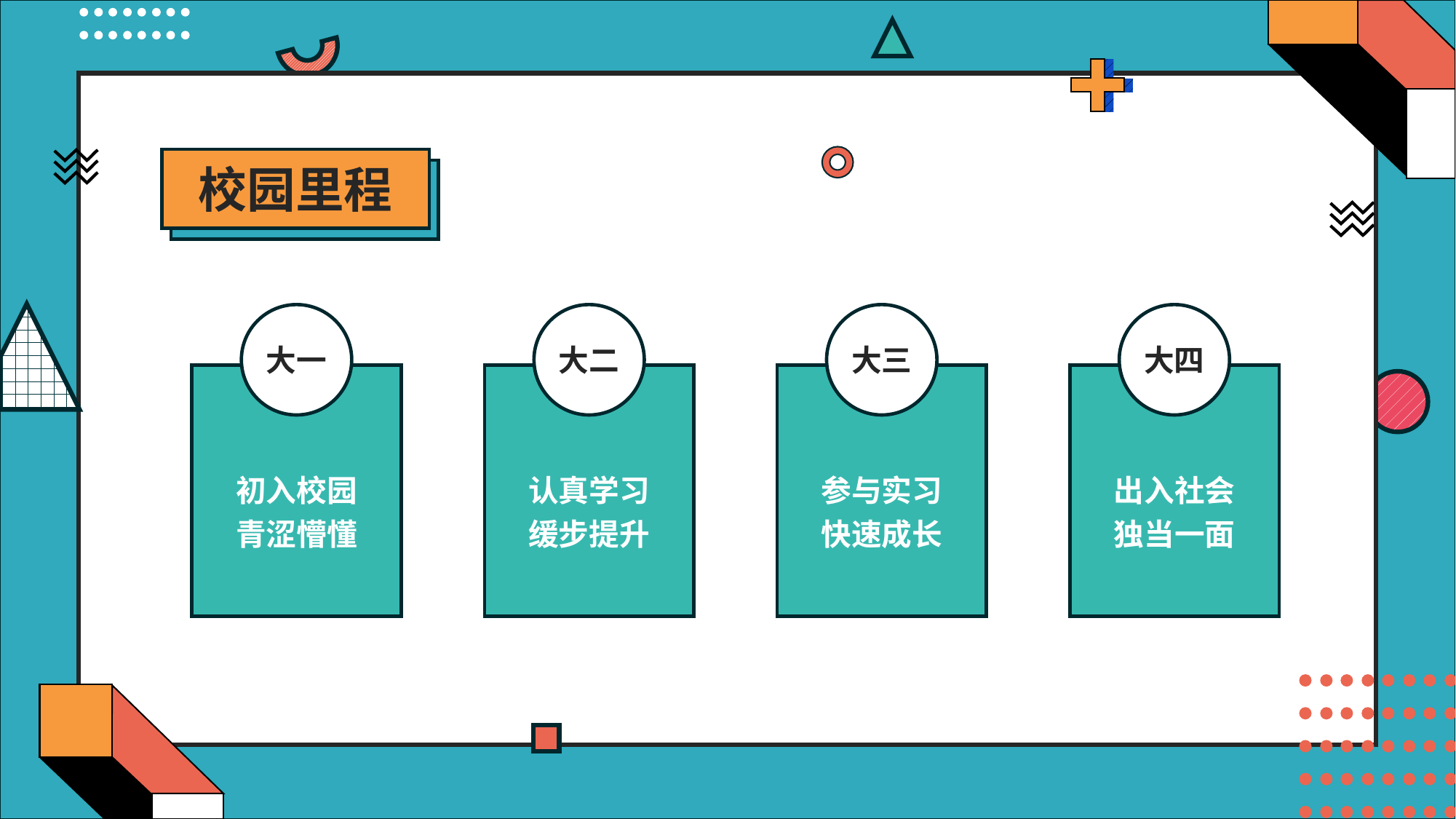

校园里程

大一
大二
大三
大四

初入校园
青涩懵懂
认真学习
缓步提升
参与实习
快速成长
出入社会
独当一面